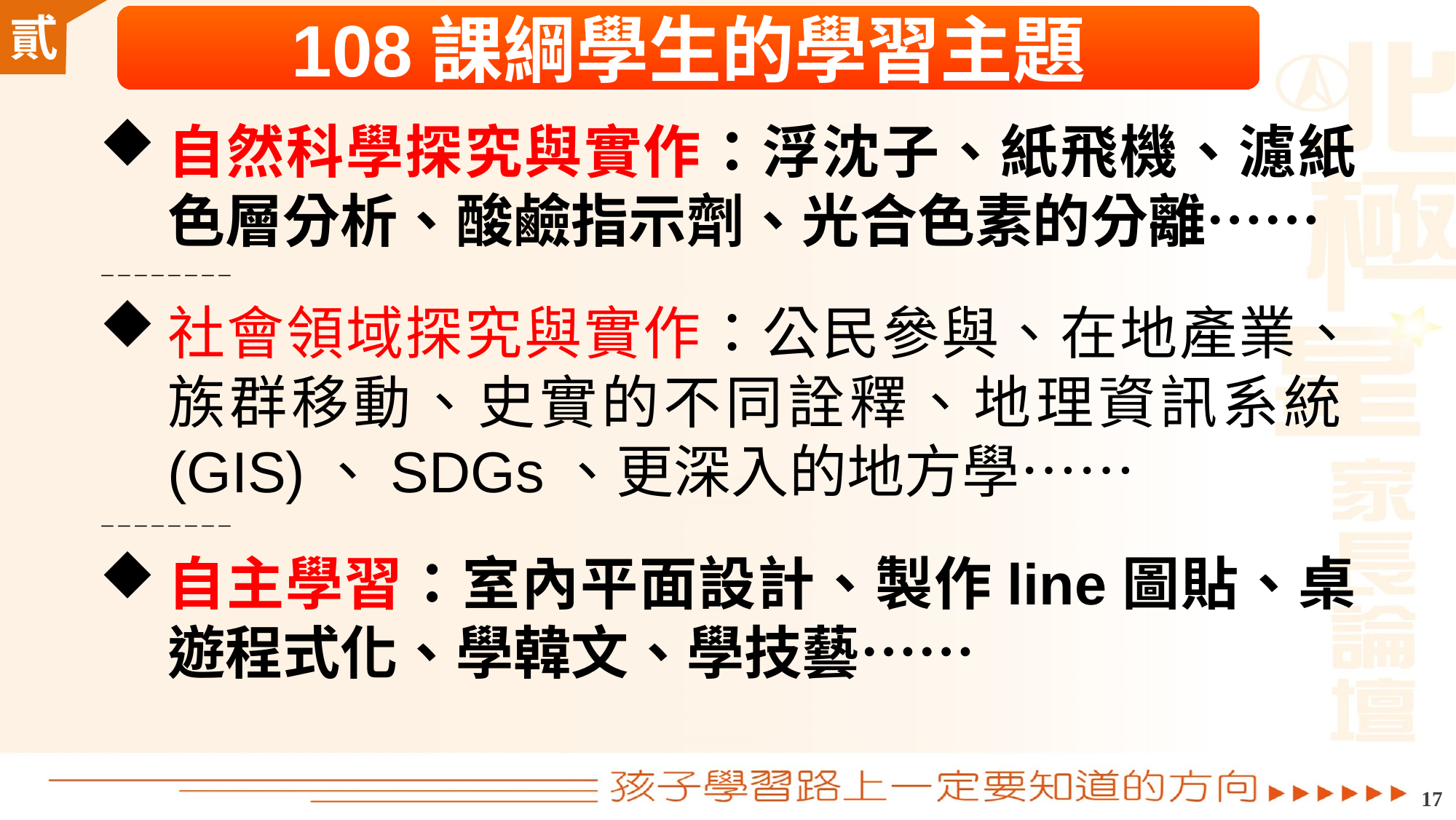

108課綱學生的學習主題
自然科學探究與實作：浮沈子、紙飛機、濾紙色層分析、酸鹼指示劑、光合色素的分離……
－－－－－－－－
社會領域探究與實作：公民參與、在地產業、族群移動、史實的不同詮釋、地理資訊系統(GIS)、SDGs、更深入的地方學……
－－－－－－－－
自主學習：室內平面設計、製作line圖貼、桌遊程式化、學韓文、學技藝……
17